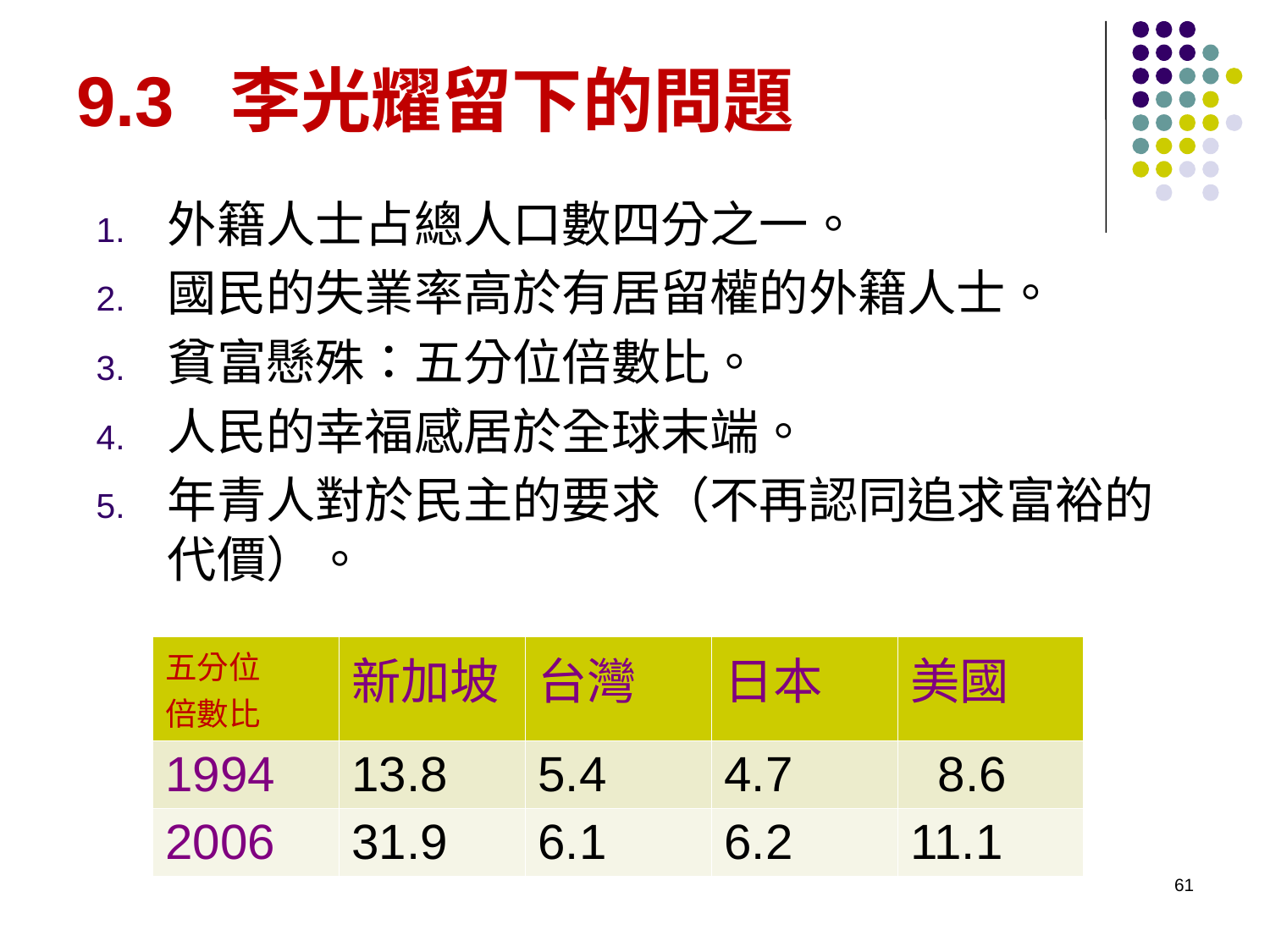

# 9.3  李光耀留下的問題
外籍人士占總人口數四分之一。
國民的失業率高於有居留權的外籍人士。
貧富懸殊：五分位倍數比。
人民的幸福感居於全球末端。
年青人對於民主的要求（不再認同追求富裕的代價）。

| 五分位 倍數比 | 新加坡 | 台灣 | 日本 | 美國 |
| --- | --- | --- | --- | --- |
| 1994 | 13.8 | 5.4 | 4.7 | 8.6 |
| 2006 | 31.9 | 6.1 | 6.2 | 11.1 |
61